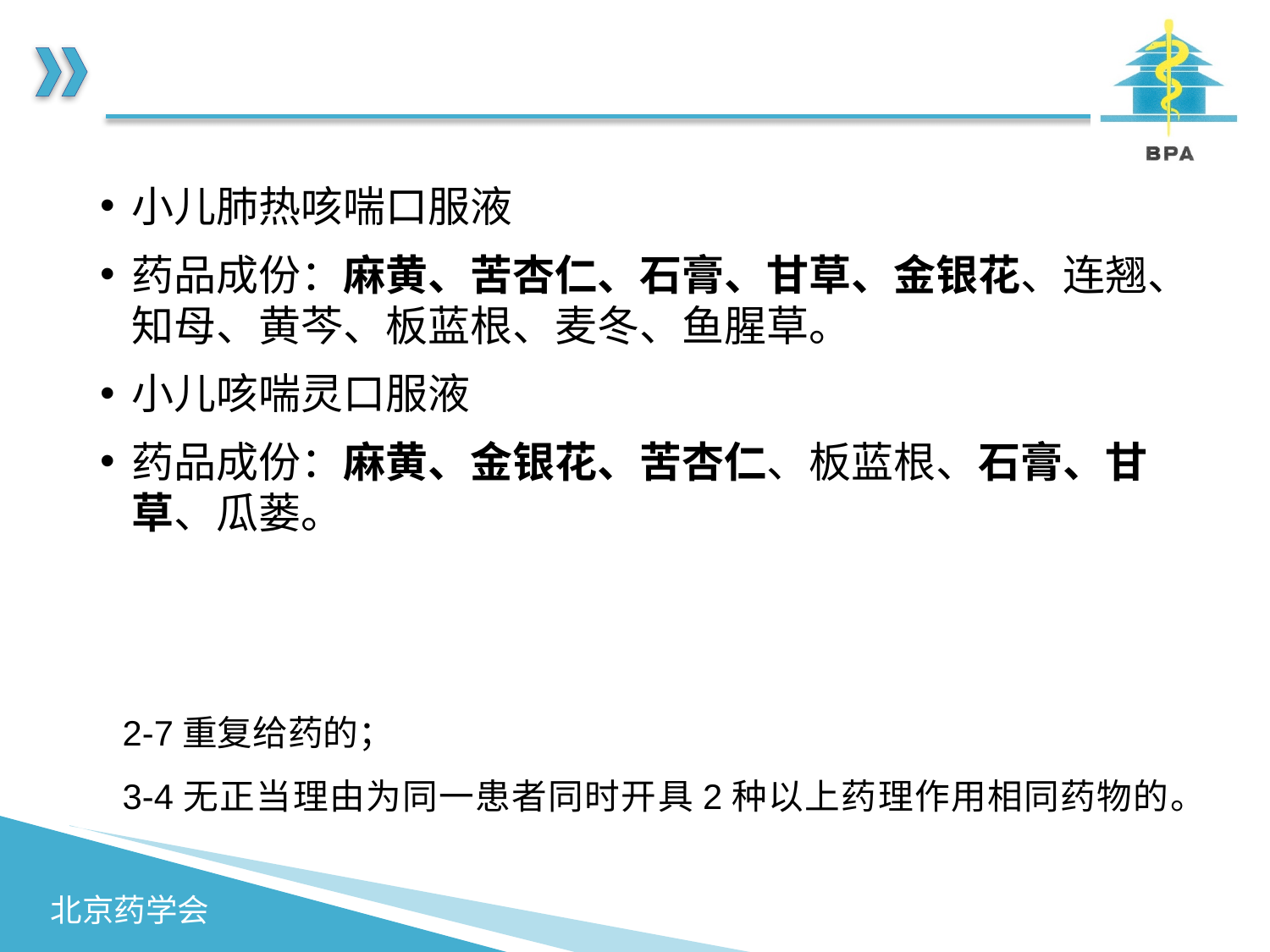

#
小儿肺热咳喘口服液
药品成份：麻黄、苦杏仁、石膏、甘草、金银花、连翘、知母、黄芩、板蓝根、麦冬、鱼腥草。
小儿咳喘灵口服液
药品成份：麻黄、金银花、苦杏仁、板蓝根、石膏、甘草、瓜蒌。
2-7重复给药的；
3-4无正当理由为同一患者同时开具2种以上药理作用相同药物的。